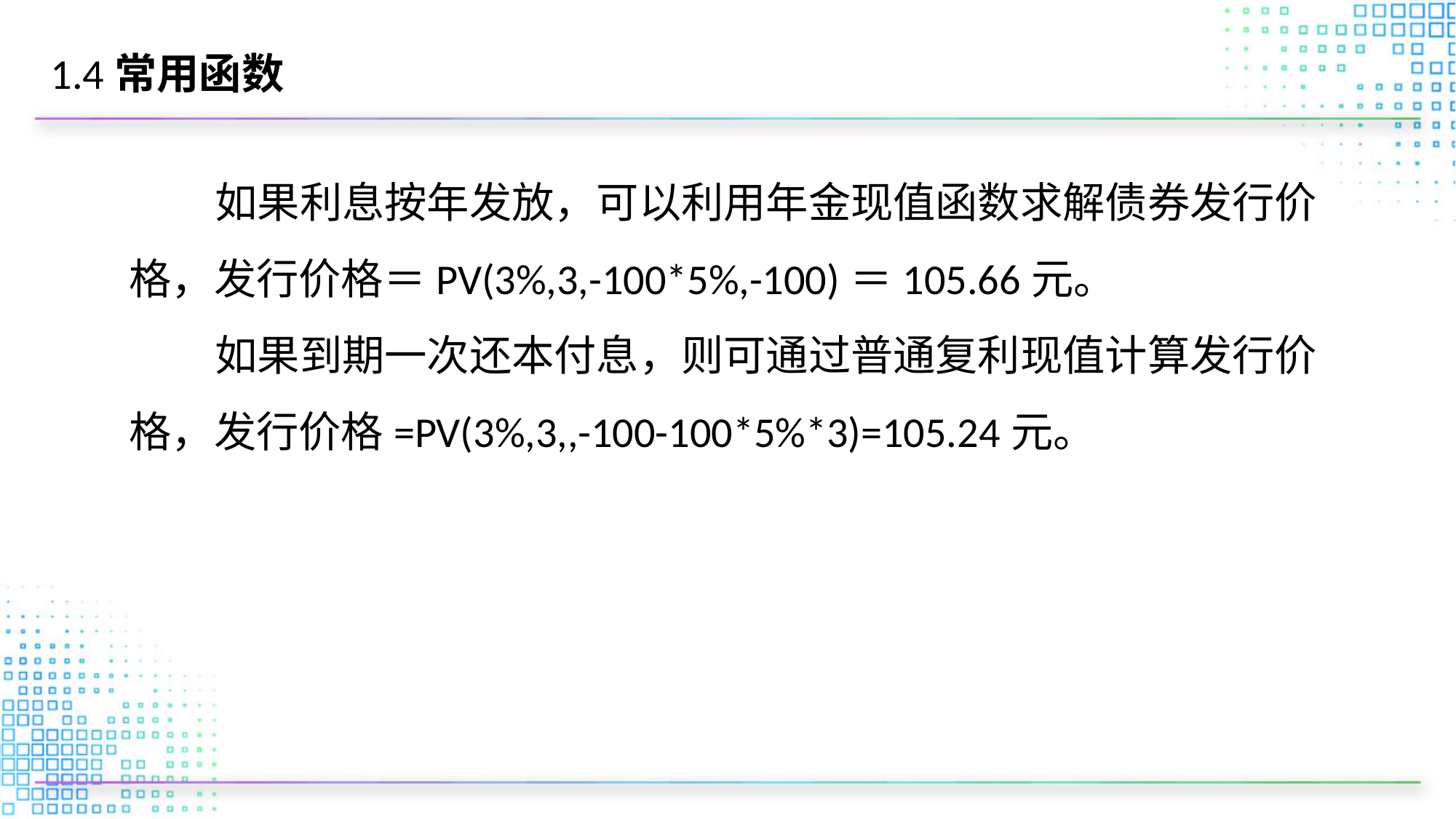

# 1.4常用函数
        如果利息按年发放，可以利用年金现值函数求解债券发行价格，发行价格＝PV(3%,3,-100*5%,-100)＝105.66元。
        如果到期一次还本付息，则可通过普通复利现值计算发行价格，发行价格=PV(3%,3,,-100-100*5%*3)=105.24元。